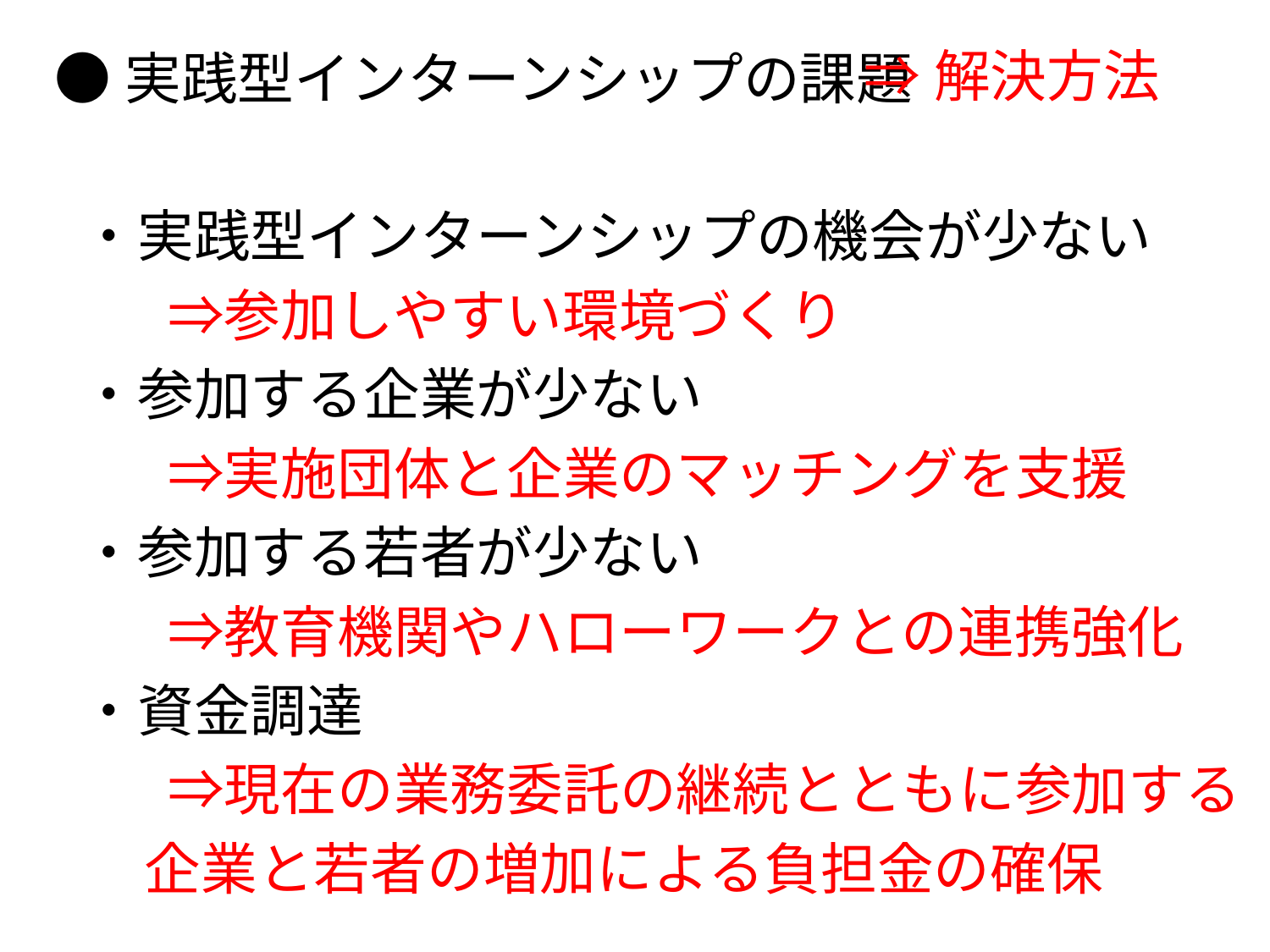

●実践型インターンシップの課題

 ・実践型インターンシップの機会が少ない
　　⇒参加しやすい環境づくり
 ・参加する企業が少ない
　　⇒実施団体と企業のマッチングを支援
 ・参加する若者が少ない
　　⇒教育機関やハローワークとの連携強化
 ・資金調達
　　⇒現在の業務委託の継続とともに参加する
      企業と若者の増加による負担金の確保
⇒解決方法